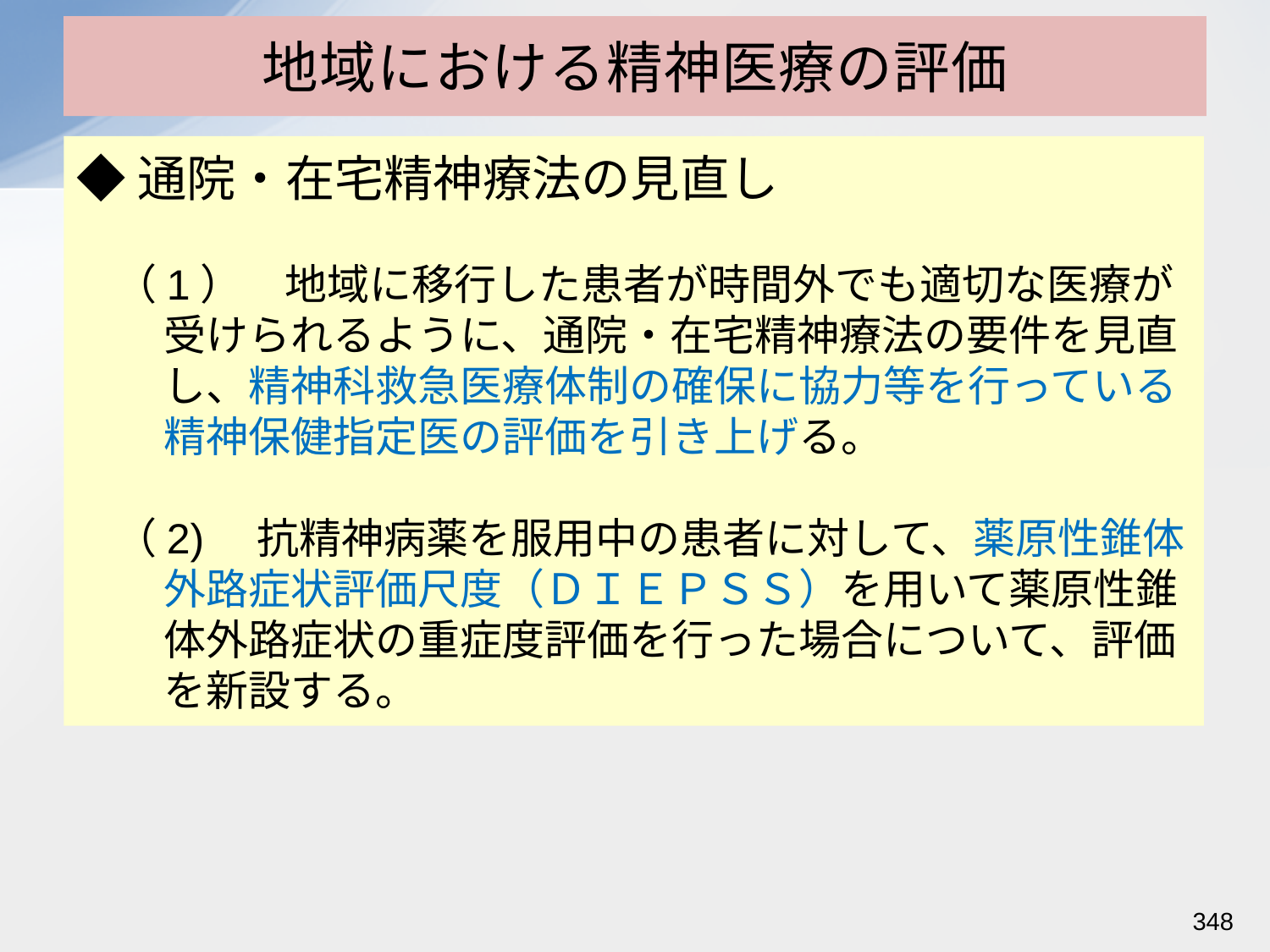

# 地域における精神医療の評価
◆通院・在宅精神療法の見直し

（1）　地域に移行した患者が時間外でも適切な医療が受けられるように、通院・在宅精神療法の要件を見直し、精神科救急医療体制の確保に協力等を行っている精神保健指定医の評価を引き上げる。

（2)　抗精神病薬を服用中の患者に対して、薬原性錐体外路症状評価尺度（ＤＩＥＰＳＳ）を用いて薬原性錐体外路症状の重症度評価を行った場合について、評価を新設する。
348